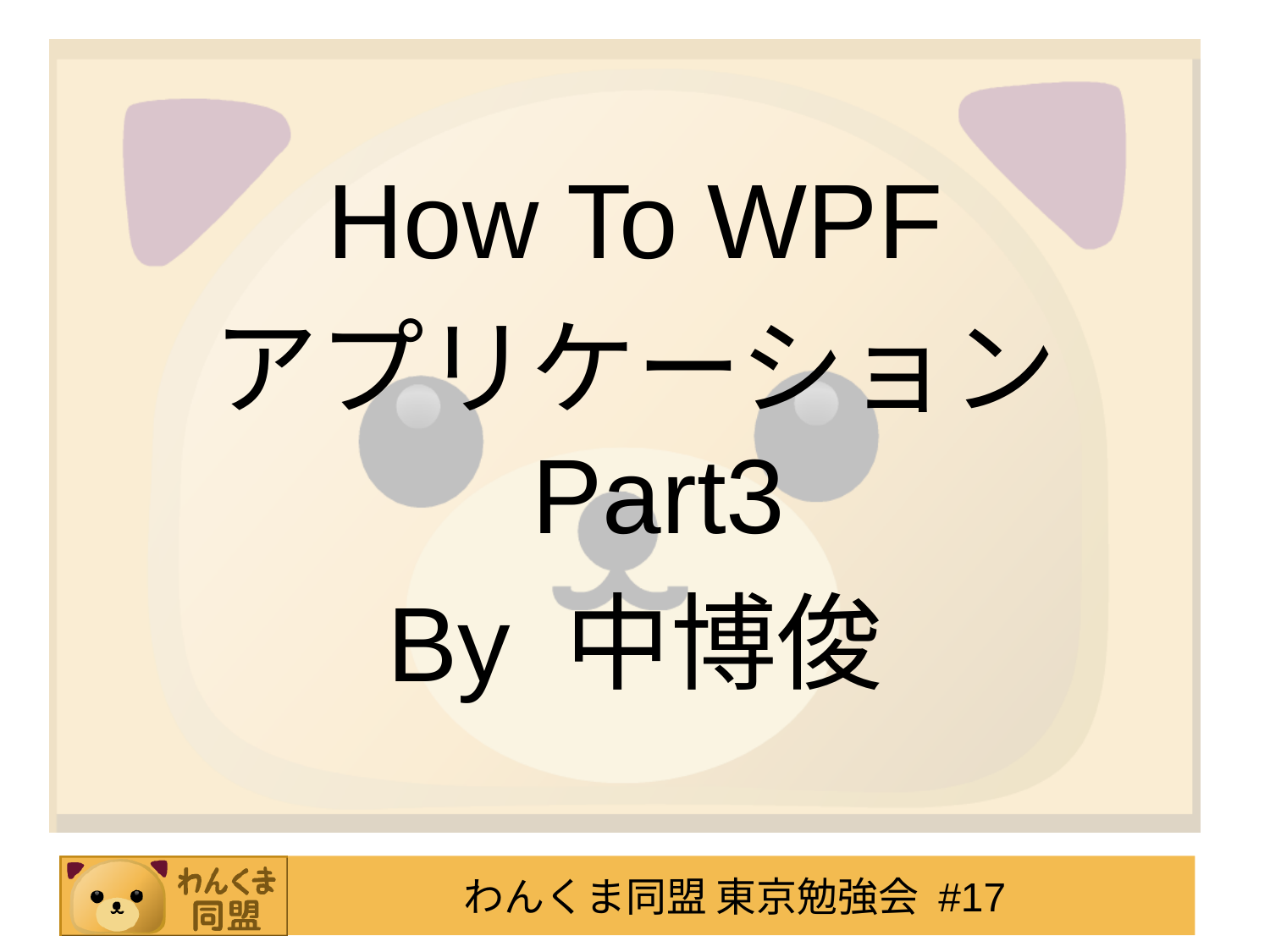

#
How To WPF
アプリケーション Part3
By 中博俊